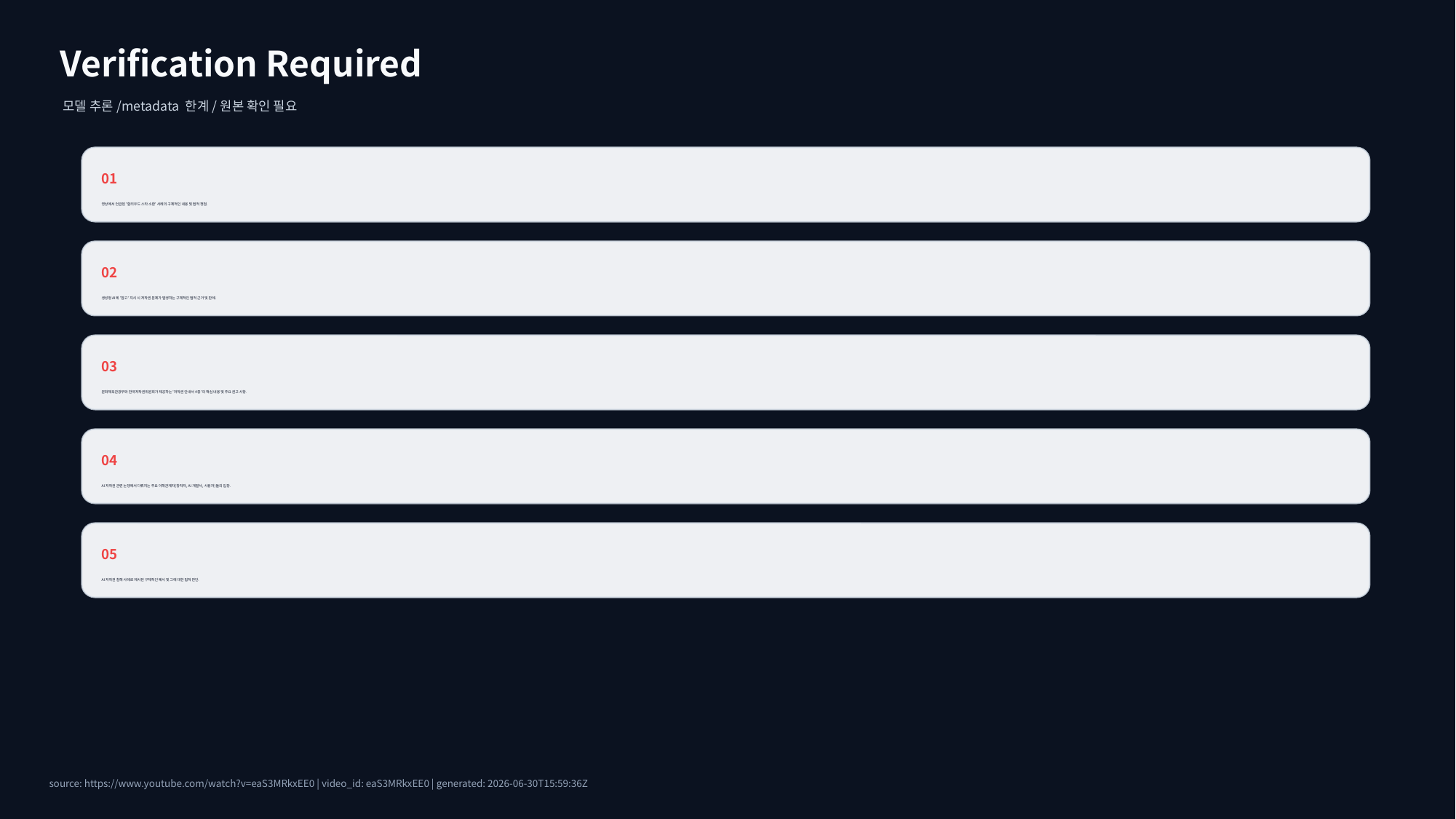

Verification Required
모델 추론/metadata 한계/원본 확인 필요

01
영상에서 언급된 '할리우드 스타 소환' 사례의 구체적인 내용 및 법적 쟁점.

02
생성형 AI에 '참고' 지시 시 저작권 문제가 발생하는 구체적인 법적 근거 및 판례.

03
문화체육관광부와 한국저작권위원회가 제공하는 '저작권 안내서 4종'의 핵심 내용 및 주요 권고 사항.

04
AI 저작권 관련 논쟁에서 다뤄지는 주요 이해관계자(창작자, AI 개발사, 사용자)들의 입장.

05
AI 저작권 침해 사례로 제시된 구체적인 예시 및 그에 대한 법적 판단.
source: https://www.youtube.com/watch?v=eaS3MRkxEE0 | video_id: eaS3MRkxEE0 | generated: 2026-06-30T15:59:36Z